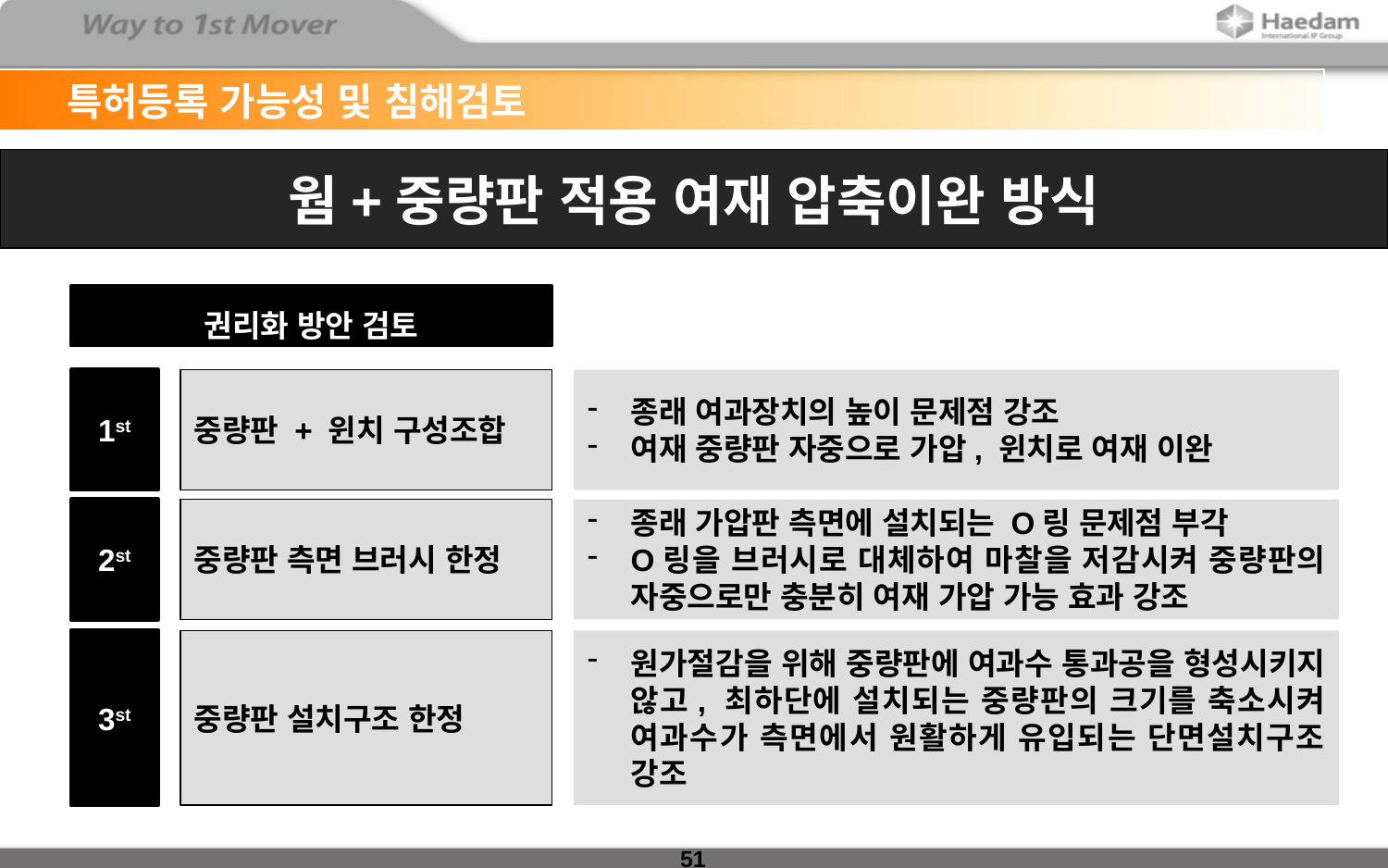

특허등록 가능성 및 침해검토
웜+중량판 적용 여재 압축이완 방식
권리화 방안 검토
1st
중량판 + 윈치 구성조합
종래 여과장치의 높이 문제점 강조
여재 중량판 자중으로 가압, 윈치로 여재 이완
2st
중량판 측면 브러시 한정
종래 가압판 측면에 설치되는 O링 문제점 부각
O링을 브러시로 대체하여 마찰을 저감시켜 중량판의 자중으로만 충분히 여재 가압 가능 효과 강조
3st
중량판 설치구조 한정
원가절감을 위해 중량판에 여과수 통과공을 형성시키지 않고, 최하단에 설치되는 중량판의 크기를 축소시켜 여과수가 측면에서 원활하게 유입되는 단면설치구조 강조
51